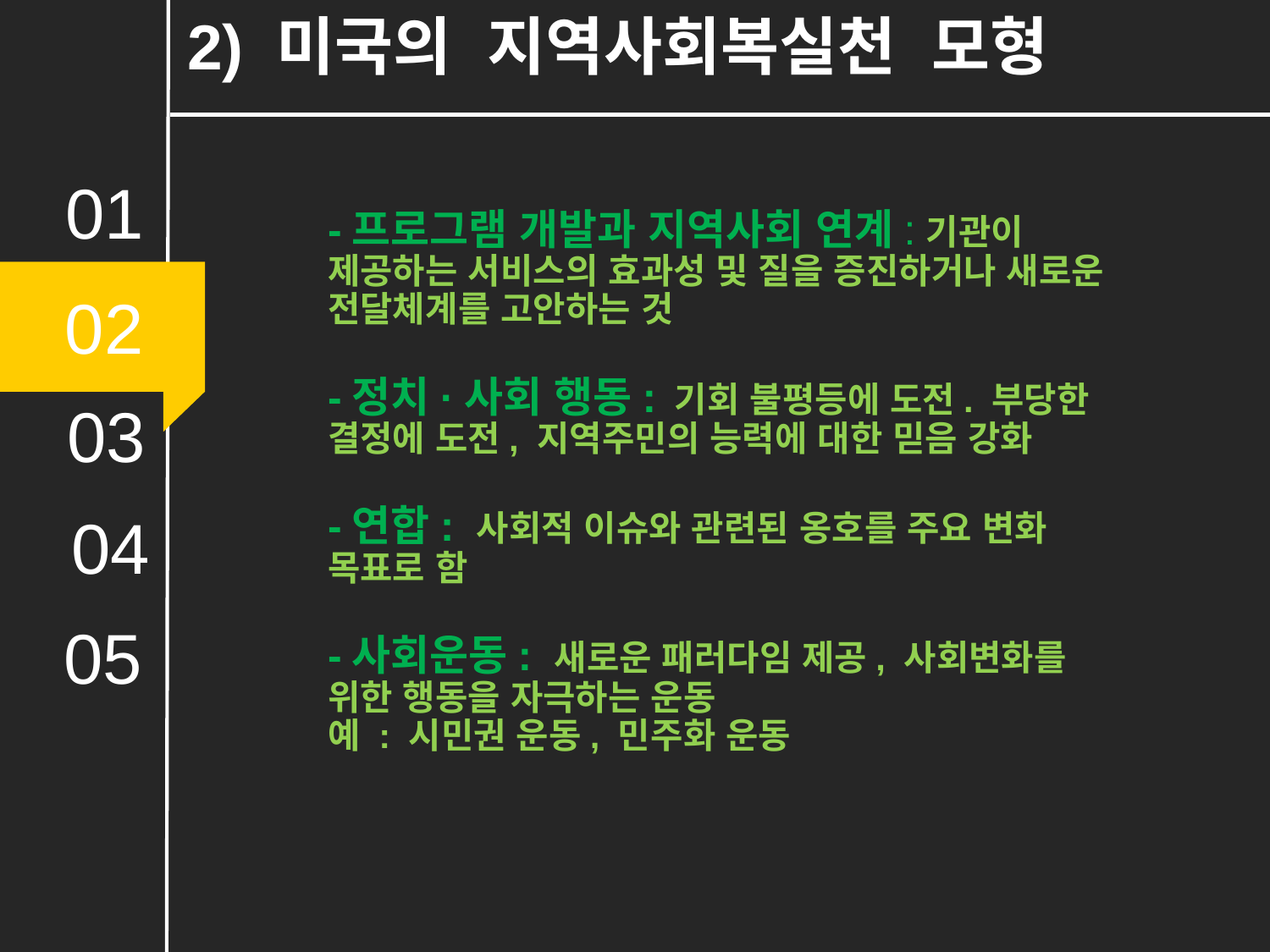

2) 미국의  지역사회복실천  모형
# -프로그램 개발과 지역사회 연계:기관이 제공하는 서비스의 효과성 및 질을 증진하거나 새로운 전달체계를 고안하는 것 -정치·사회 행동: 기회 불평등에 도전. 부당한 결정에 도전, 지역주민의 능력에 대한 믿음 강화 -연합: 사회적 이슈와 관련된 옹호를 주요 변화 목표로 함 -사회운동: 새로운 패러다임 제공, 사회변화를 위한 행동을 자극하는 운동 예 : 시민권 운동, 민주화 운동
01

02
03

04
05